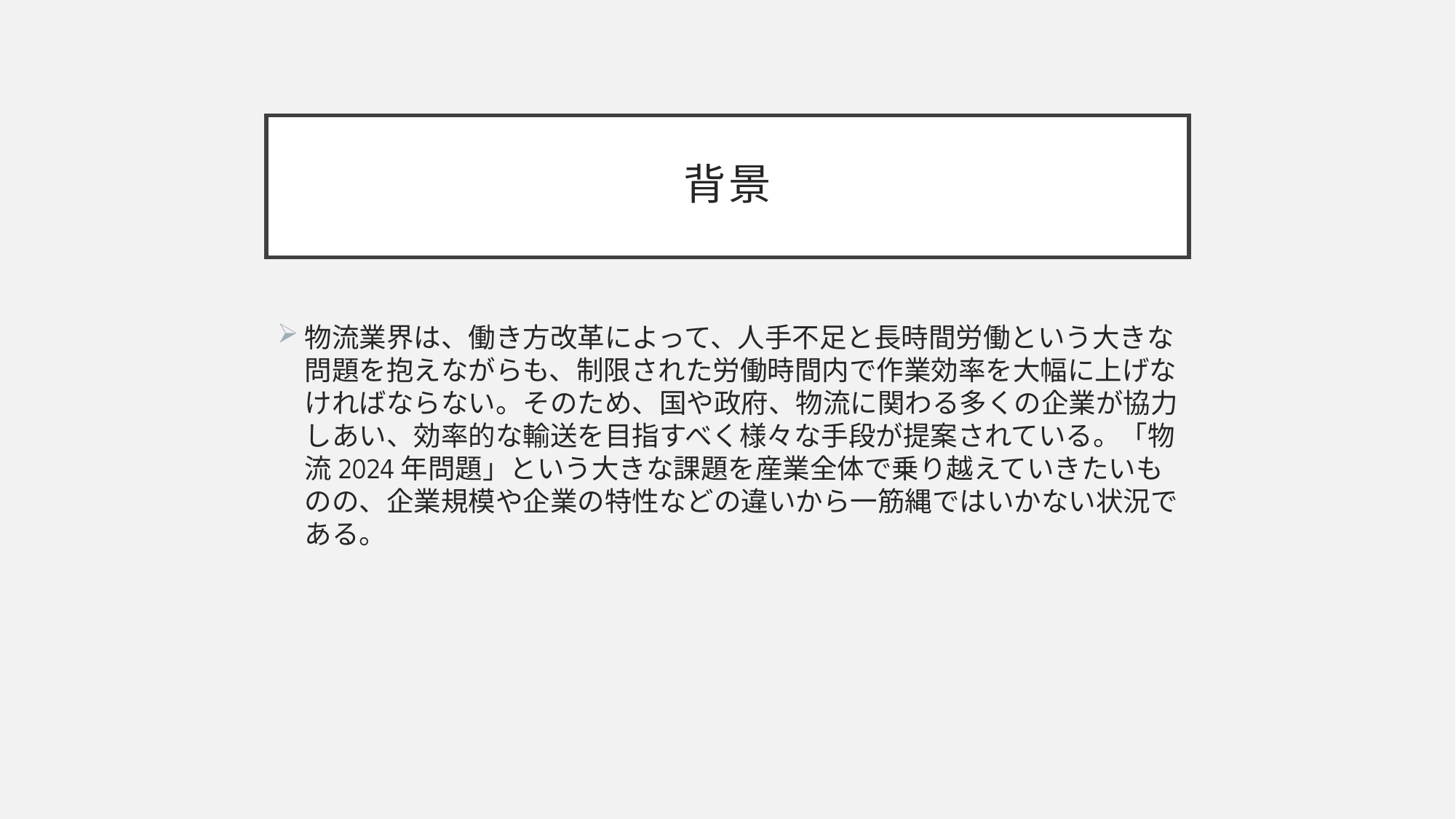

# 背景
物流業界は、働き方改革によって、人手不足と長時間労働という大きな問題を抱えながらも、制限された労働時間内で作業効率を大幅に上げなければならない。そのため、国や政府、物流に関わる多くの企業が協力しあい、効率的な輸送を目指すべく様々な手段が提案されている。「物流2024年問題」という大きな課題を産業全体で乗り越えていきたいものの、企業規模や企業の特性などの違いから一筋縄ではいかない状況である。